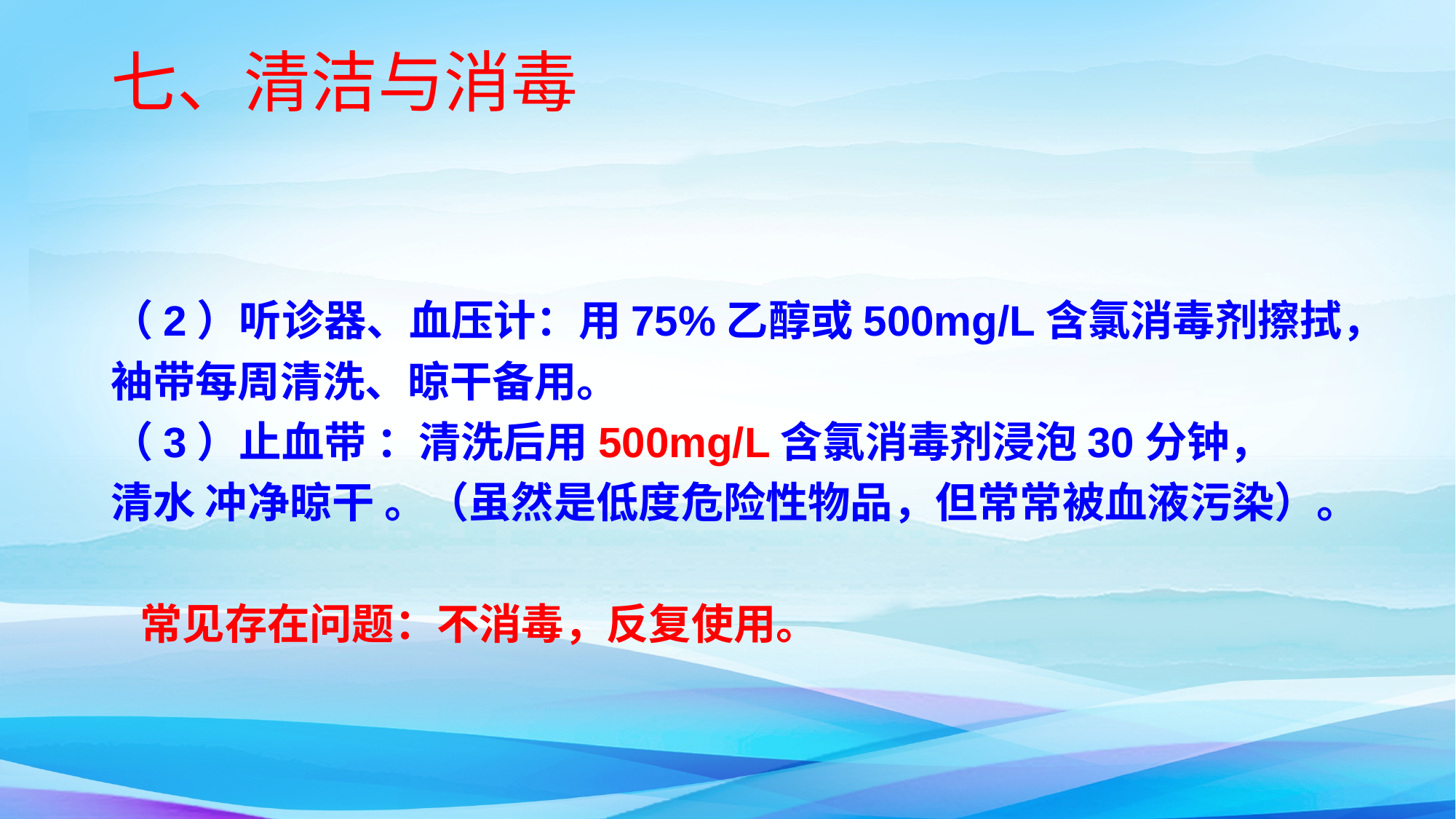

# 七、清洁与消毒

（2）听诊器、血压计：用75%乙醇或500mg/L含氯消毒剂擦拭，袖带每周清洗、晾干备用。
（3）止血带 ：清洗后用500mg/L含氯消毒剂浸泡30分钟，
清水 冲净晾干 。（虽然是低度危险性物品，但常常被血液污染）。
  常见存在问题：不消毒，反复使用。